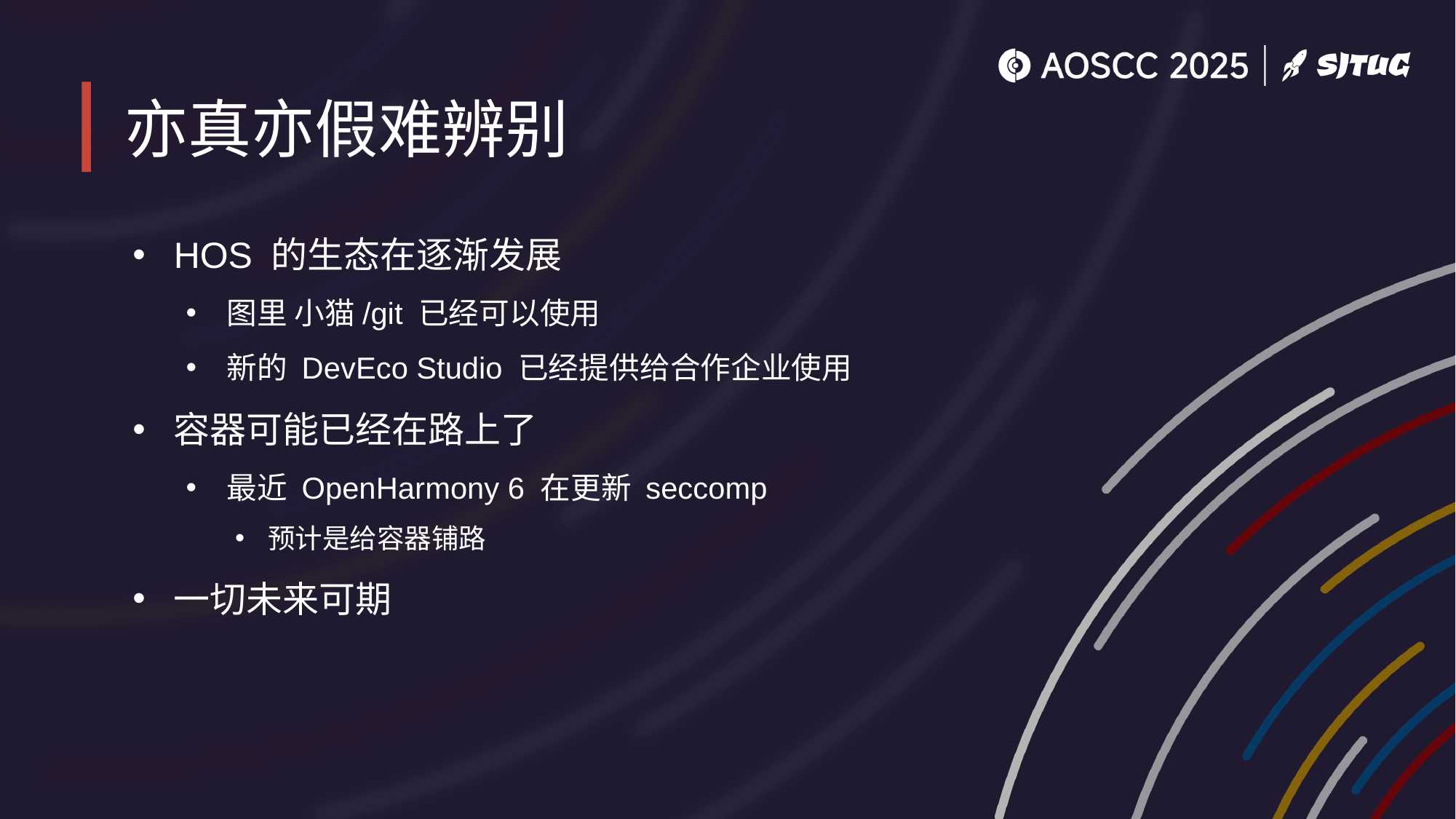

# 亦真亦假难辨别
HOS 的生态在逐渐发展
图里 小猫/git 已经可以使用
新的 DevEco Studio 已经提供给合作企业使用
容器可能已经在路上了
最近 OpenHarmony 6 在更新 seccomp
预计是给容器铺路
一切未来可期